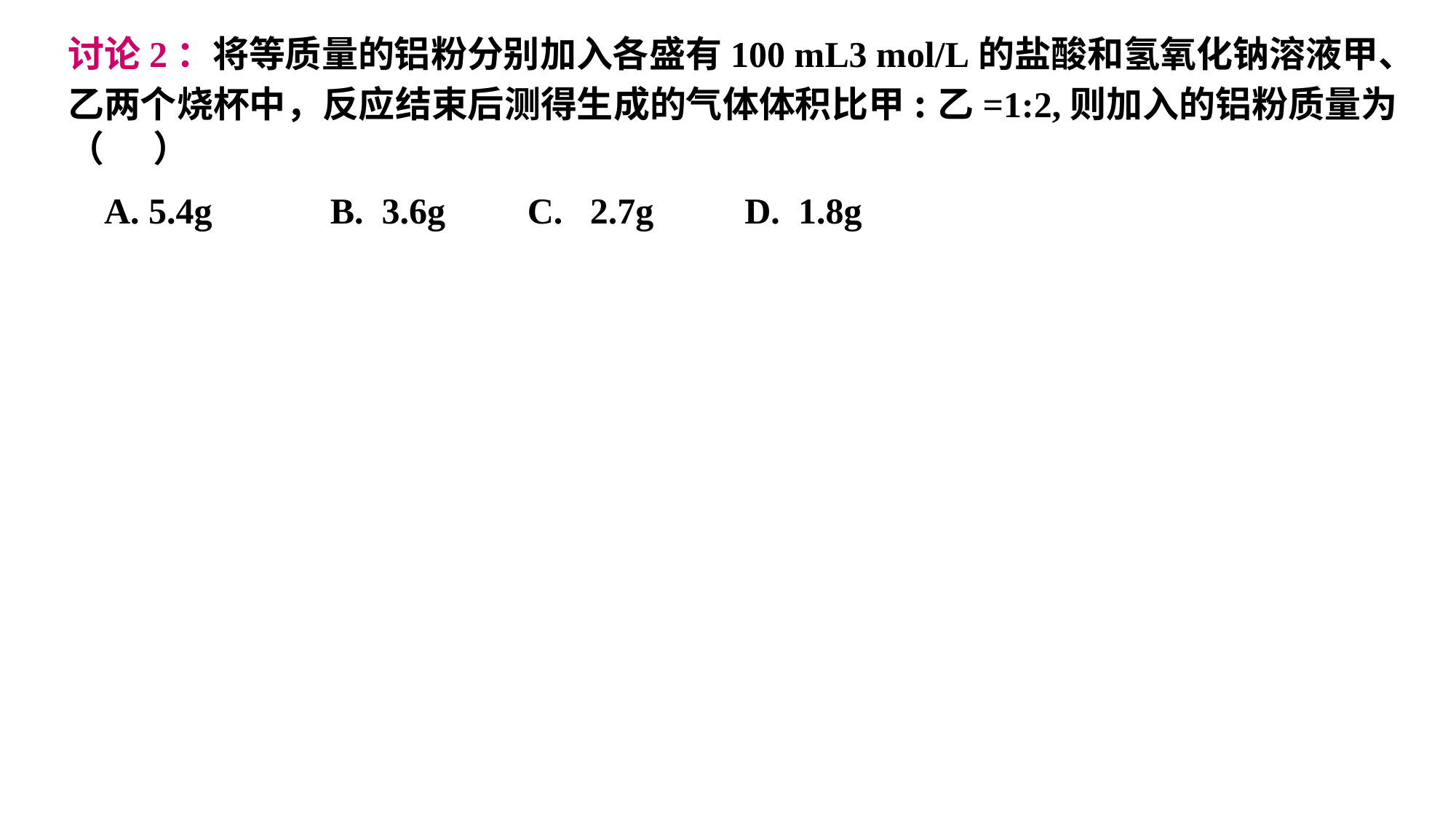

讨论2：将等质量的铝粉分别加入各盛有100 mL3 mol/L的盐酸和氢氧化钠溶液甲、乙两个烧杯中，反应结束后测得生成的气体体积比甲:乙=1:2,则加入的铝粉质量为（      ）
    A. 5.4g             B.  3.6g         C.   2.7g          D.  1.8g